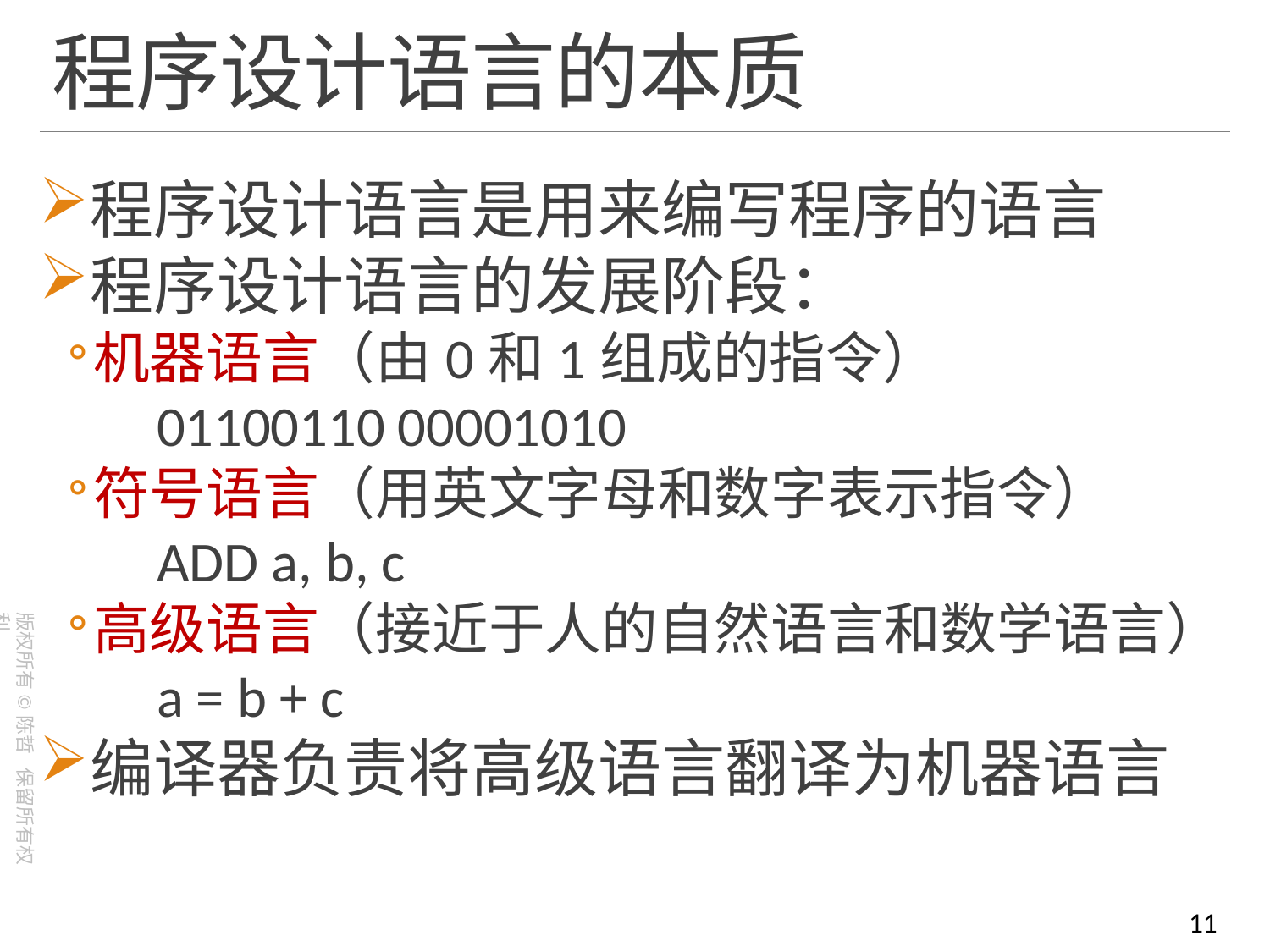

# 程序设计语言的本质
程序设计语言是用来编写程序的语言
程序设计语言的发展阶段：
机器语言（由0和1组成的指令）
       01100110 00001010
符号语言（用英文字母和数字表示指令）
       ADD a, b, c
高级语言（接近于人的自然语言和数学语言）
       a = b + c
编译器负责将高级语言翻译为机器语言
11